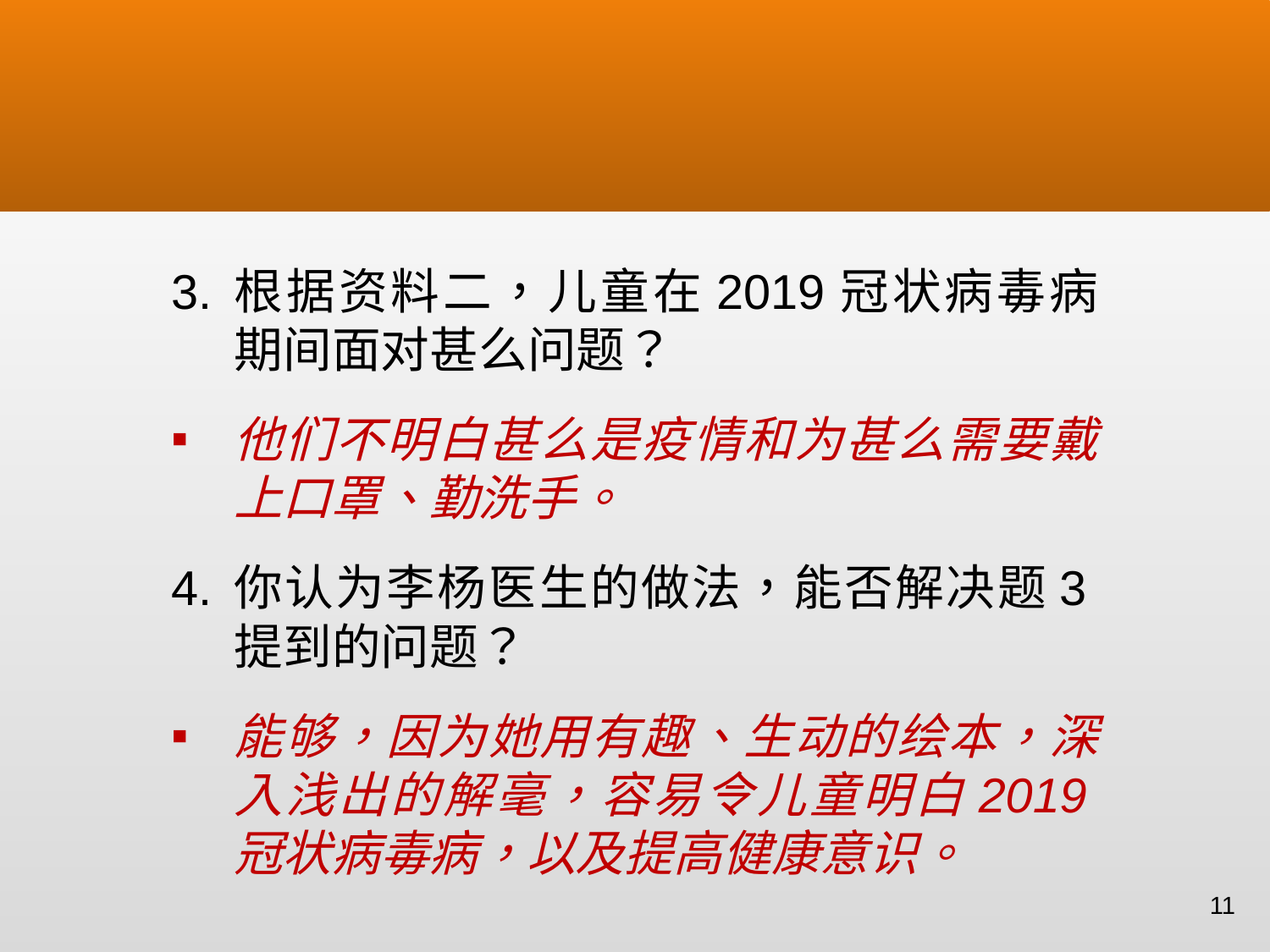

#
根据资料二，儿童在2019冠状病毒病期间面对甚么问题？
他们不明白甚么是疫情和为甚么需要戴上口罩、勤洗手。
你认为李杨医生的做法，能否解决题3提到的问题？
能够，因为她用有趣、生动的绘本，深入浅出的解毫，容易令儿童明白2019冠状病毒病，以及提高健康意识。

11